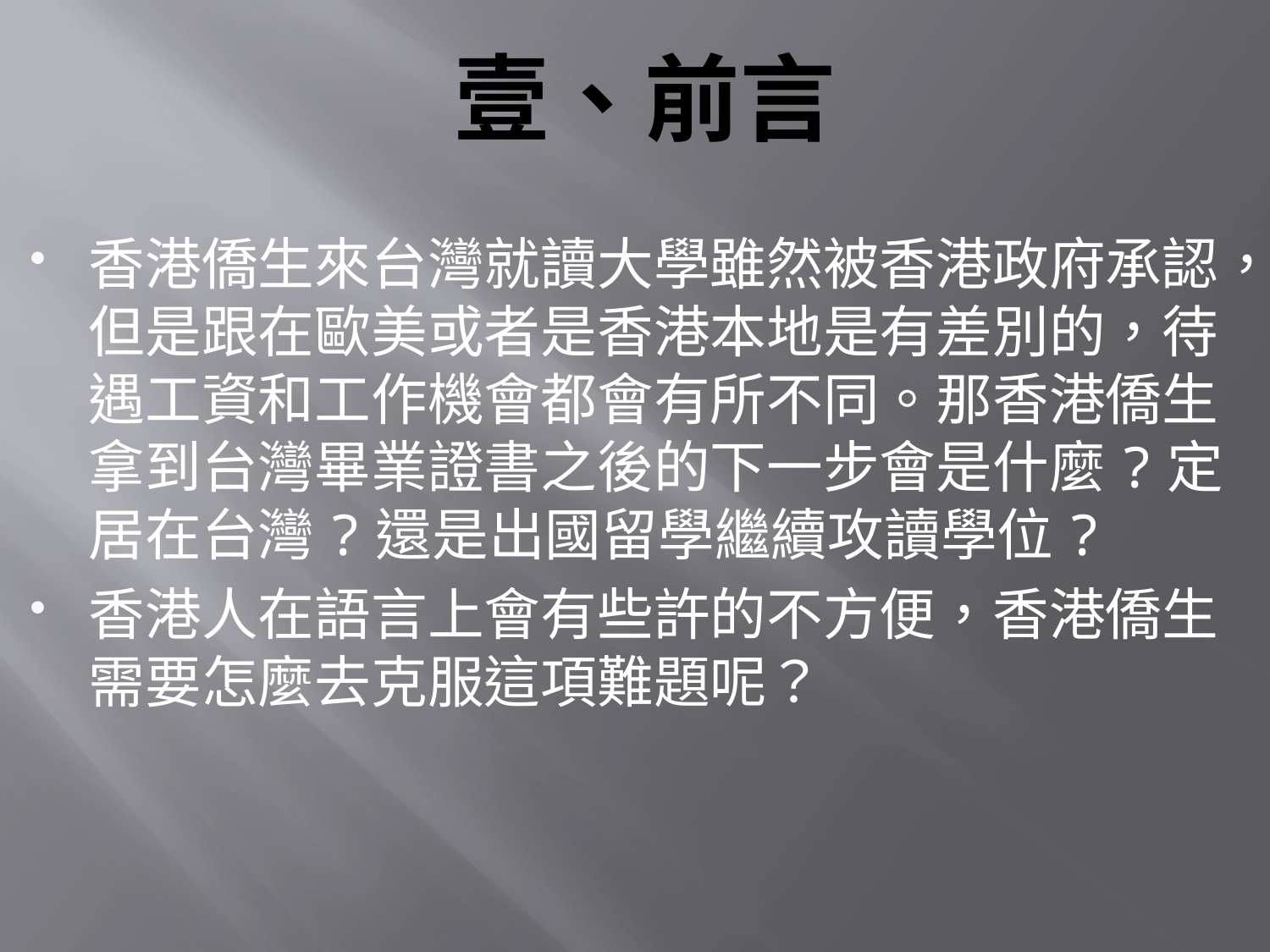

# 壹、前言
香港僑生來台灣就讀大學雖然被香港政府承認，但是跟在歐美或者是香港本地是有差別的，待遇工資和工作機會都會有所不同。那香港僑生拿到台灣畢業證書之後的下一步會是什麼?定居在台灣?還是出國留學繼續攻讀學位?
香港人在語言上會有些許的不方便，香港僑生需要怎麼去克服這項難題呢？